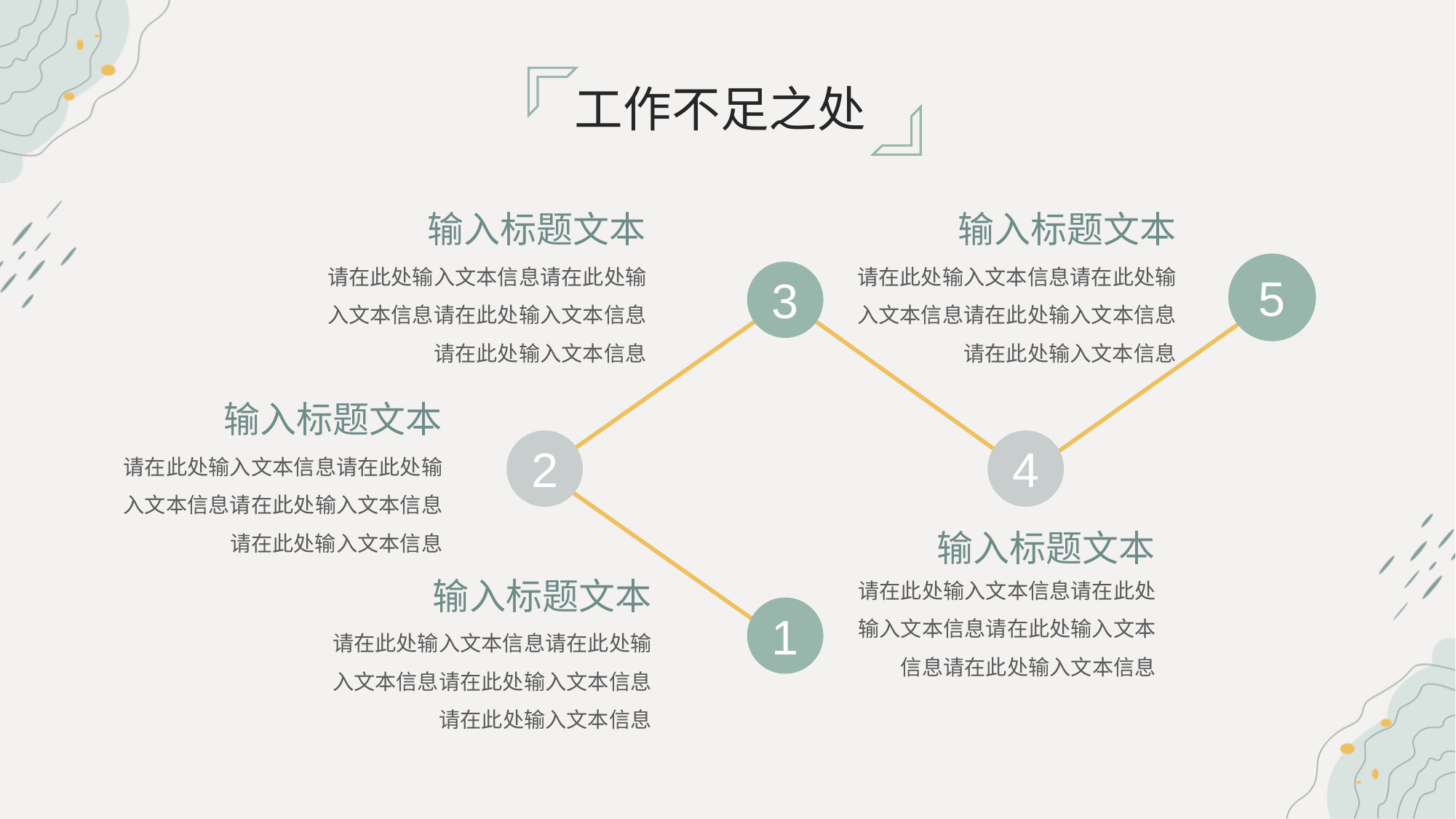

工作不足之处

输入标题文本
请在此处输入文本信息请在此处输入文本信息请在此处输入文本信息请在此处输入文本信息
输入标题文本
请在此处输入文本信息请在此处输入文本信息请在此处输入文本信息请在此处输入文本信息

5
3

输入标题文本
请在此处输入文本信息请在此处输入文本信息请在此处输入文本信息请在此处输入文本信息

2
4
输入标题文本
请在此处输入文本信息请在此处输入文本信息请在此处输入文本信息请在此处输入文本信息
输入标题文本
请在此处输入文本信息请在此处输入文本信息请在此处输入文本信息请在此处输入文本信息

1